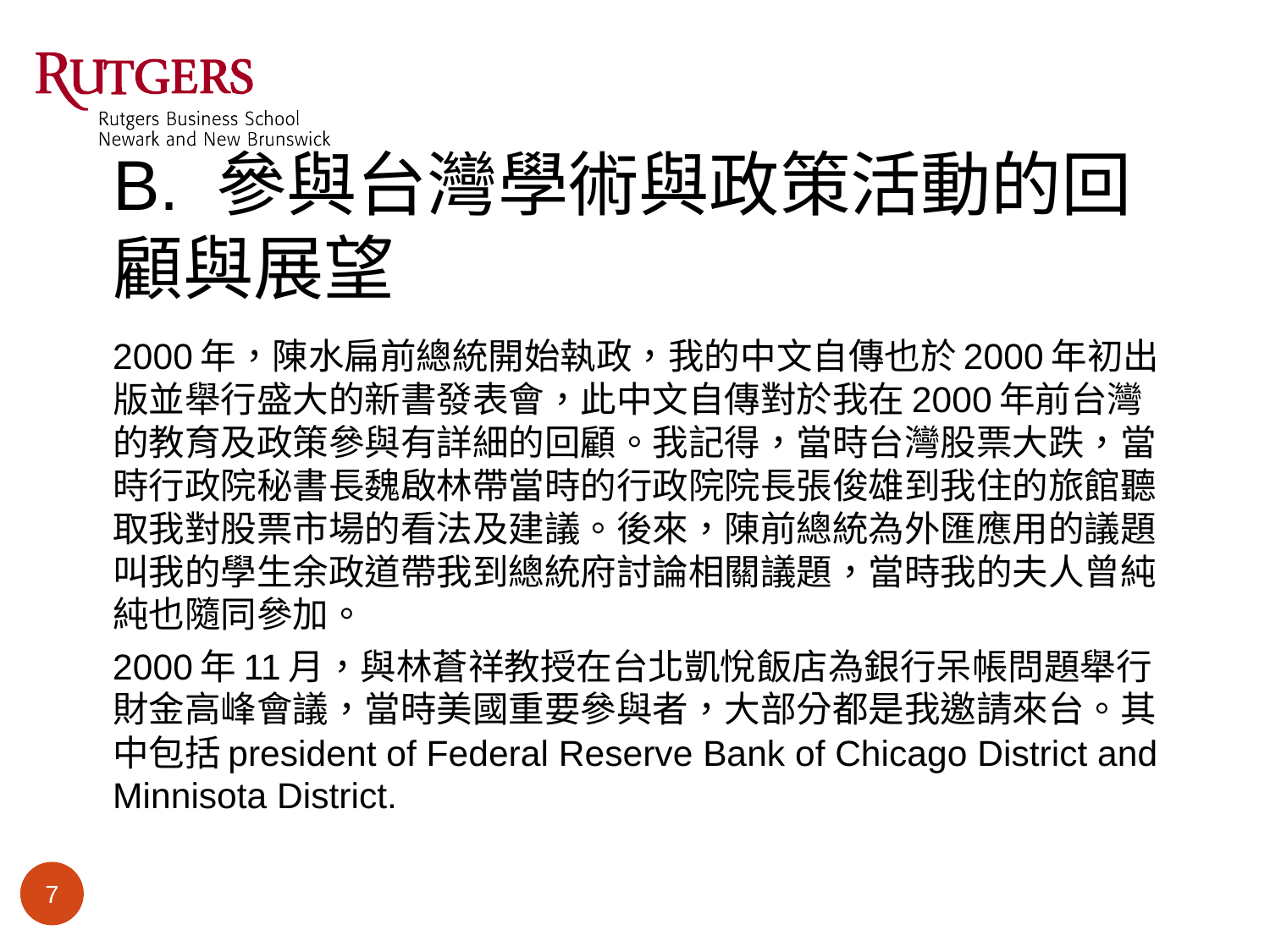

# B. 參與台灣學術與政策活動的回顧與展望
2000年，陳水扁前總統開始執政，我的中文自傳也於2000年初出版並舉行盛大的新書發表會，此中文自傳對於我在2000年前台灣的教育及政策參與有詳細的回顧。我記得，當時台灣股票大跌，當時行政院秘書長魏啟林帶當時的行政院院長張俊雄到我住的旅館聽取我對股票市場的看法及建議。後來，陳前總統為外匯應用的議題叫我的學生余政道帶我到總統府討論相關議題，當時我的夫人曾純純也隨同參加。
2000年11月，與林蒼祥教授在台北凱悅飯店為銀行呆帳問題舉行財金高峰會議，當時美國重要參與者，大部分都是我邀請來台。其中包括president of Federal Reserve Bank of Chicago District and Minnisota District.

7